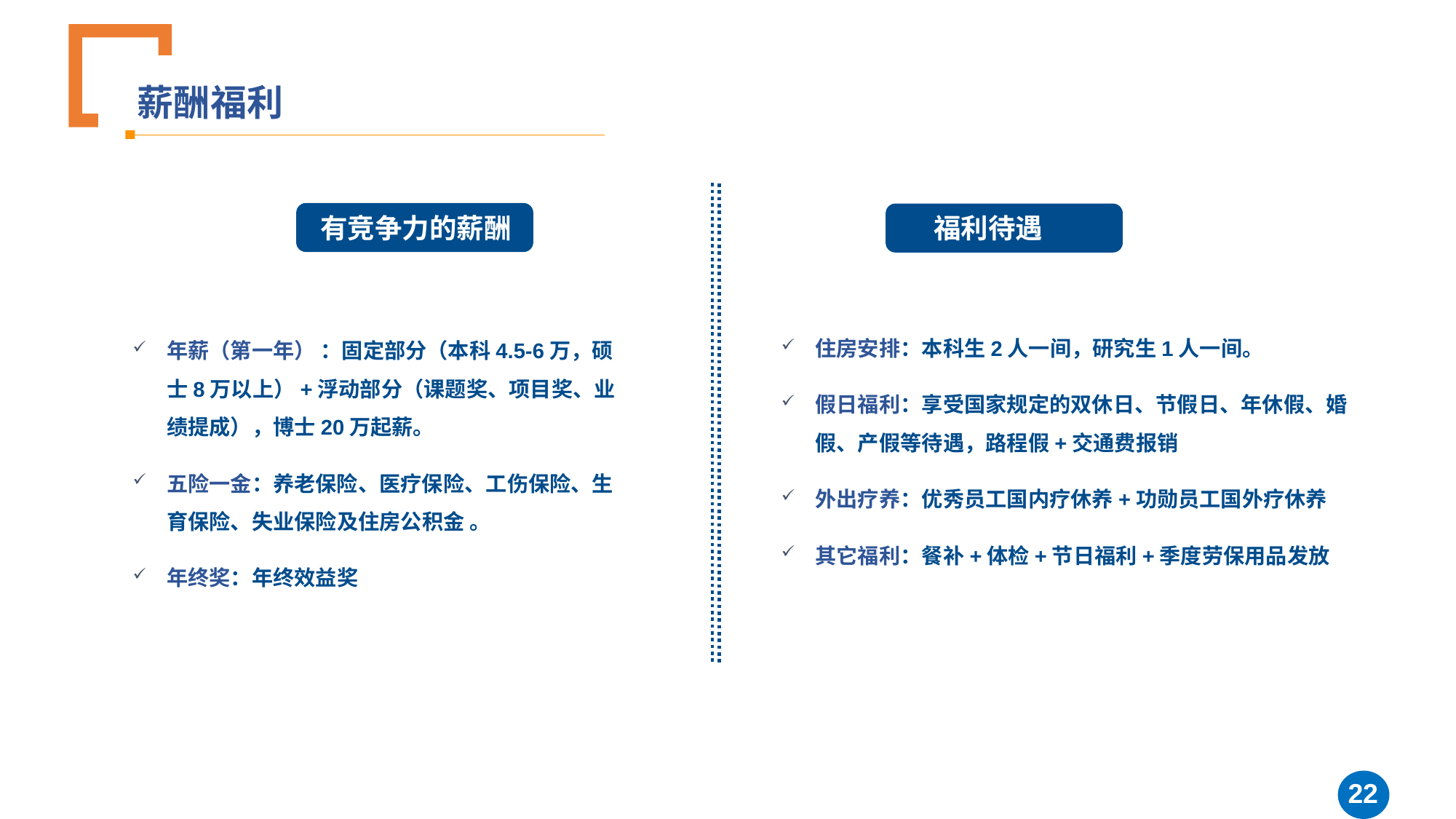

薪酬福利

有竞争力的薪酬

福利待遇
住房安排：本科生2人一间，研究生1人一间。
假日福利：享受国家规定的双休日、节假日、年休假、婚假、产假等待遇，路程假+交通费报销
外出疗养：优秀员工国内疗休养+功勋员工国外疗休养
其它福利：餐补+体检+节日福利+季度劳保用品发放

年薪（第一年） ：固定部分（本科4.5-6万，硕士8万以上）+浮动部分（课题奖、项目奖、业绩提成），博士20万起薪。
五险一金：养老保险、医疗保险、工伤保险、生育保险、失业保险及住房公积金 。
年终奖：年终效益奖
22